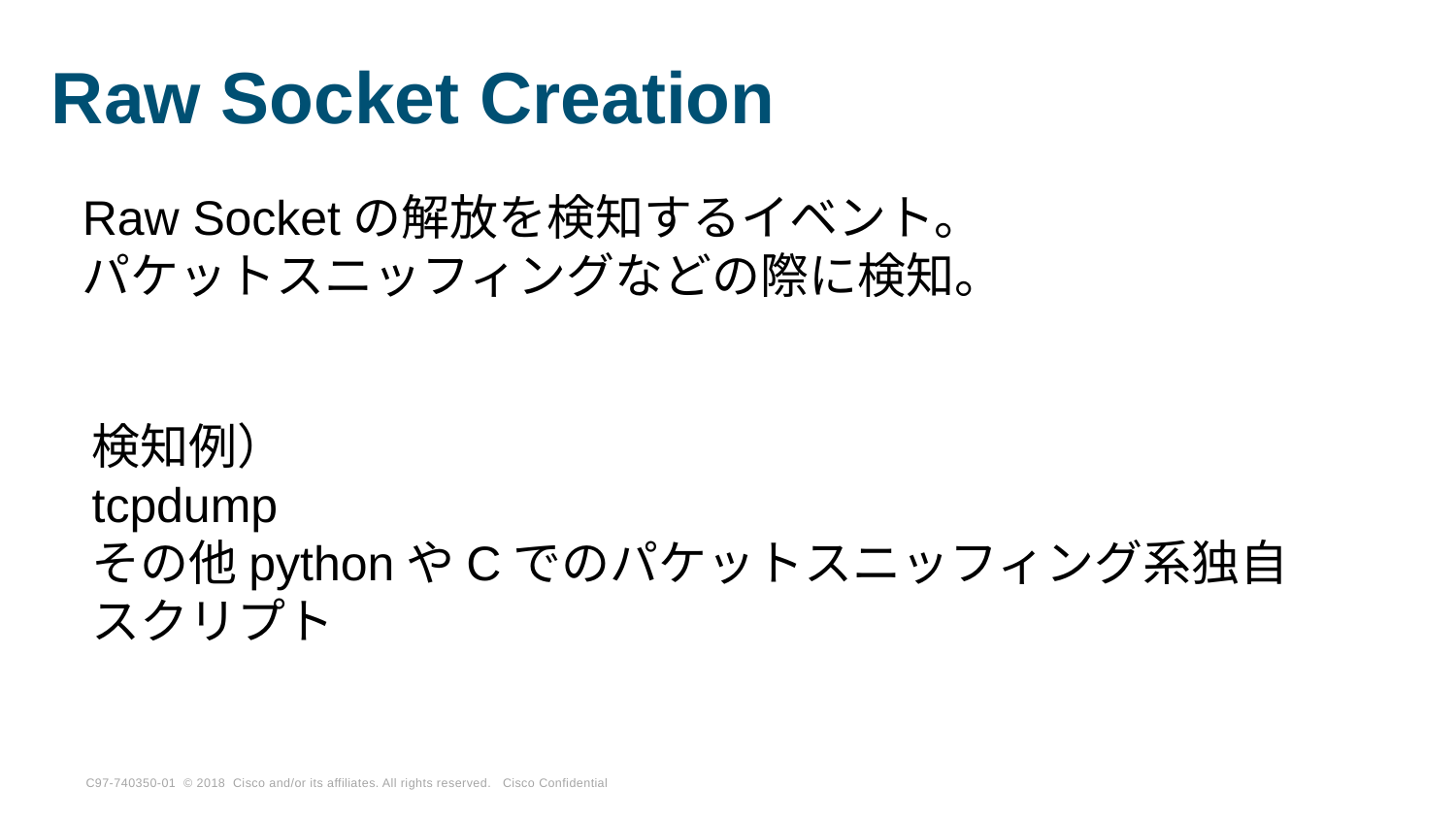

# Raw Socket Creation
Raw Socketの解放を検知するイベント。
パケットスニッフィングなどの際に検知。
検知例）
tcpdump
その他pythonやCでのパケットスニッフィング系独自スクリプト